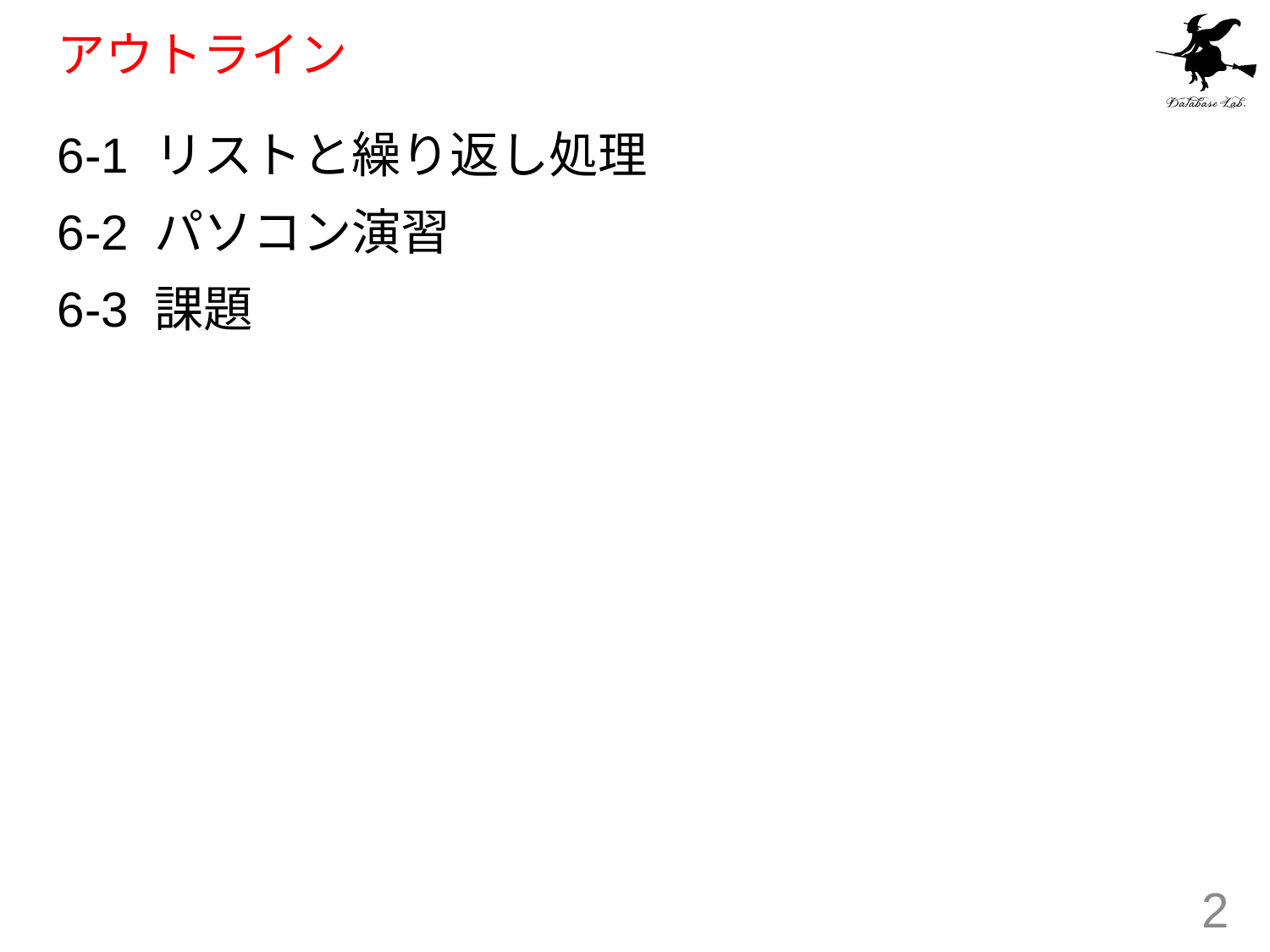

# アウトライン
6-1 リストと繰り返し処理
6-2 パソコン演習
6-3 課題
2